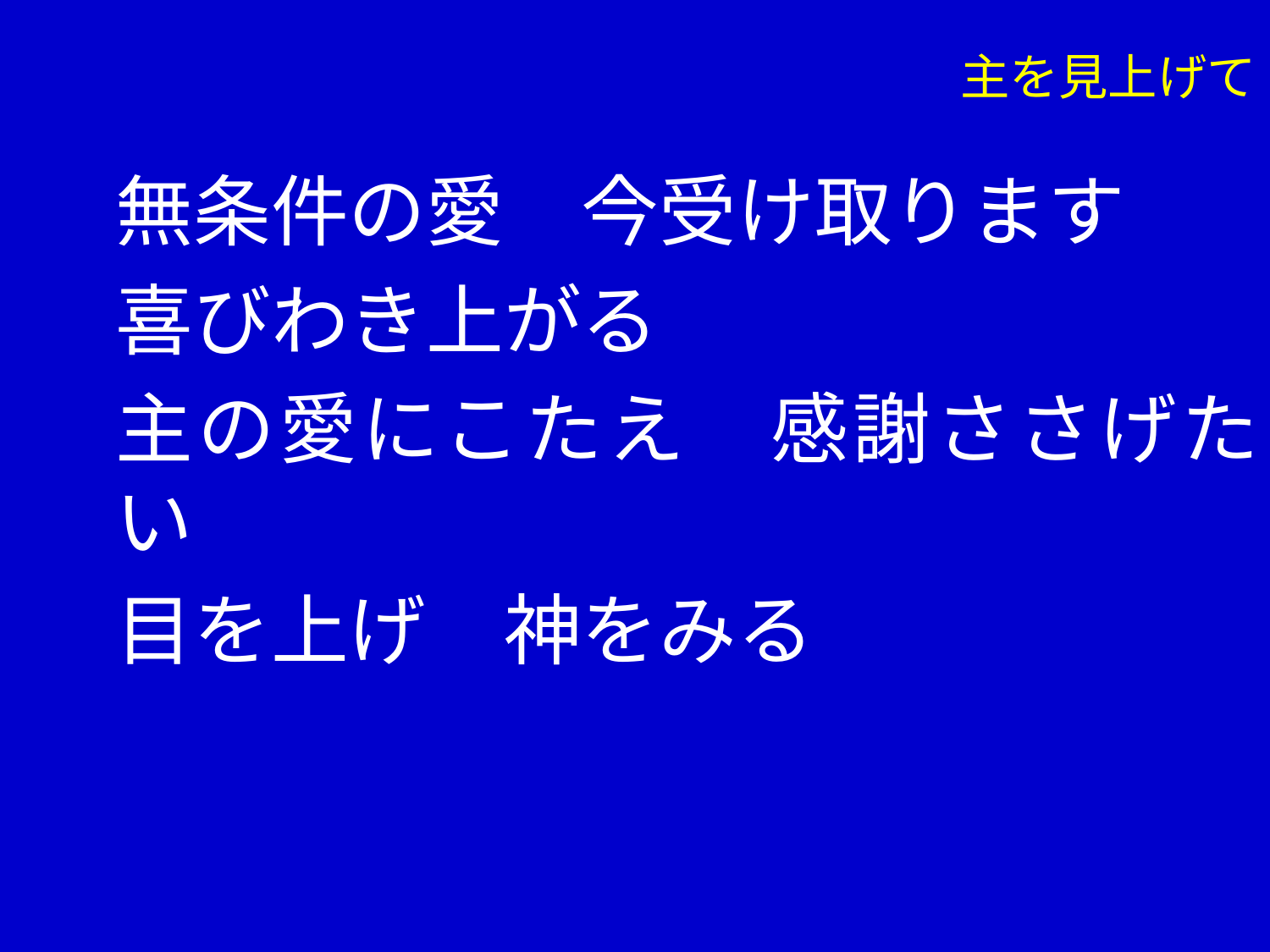

# 主を見上げて
無条件の愛　今受け取ります
喜びわき上がる
主の愛にこたえ　感謝ささげたい
目を上げ　神をみる